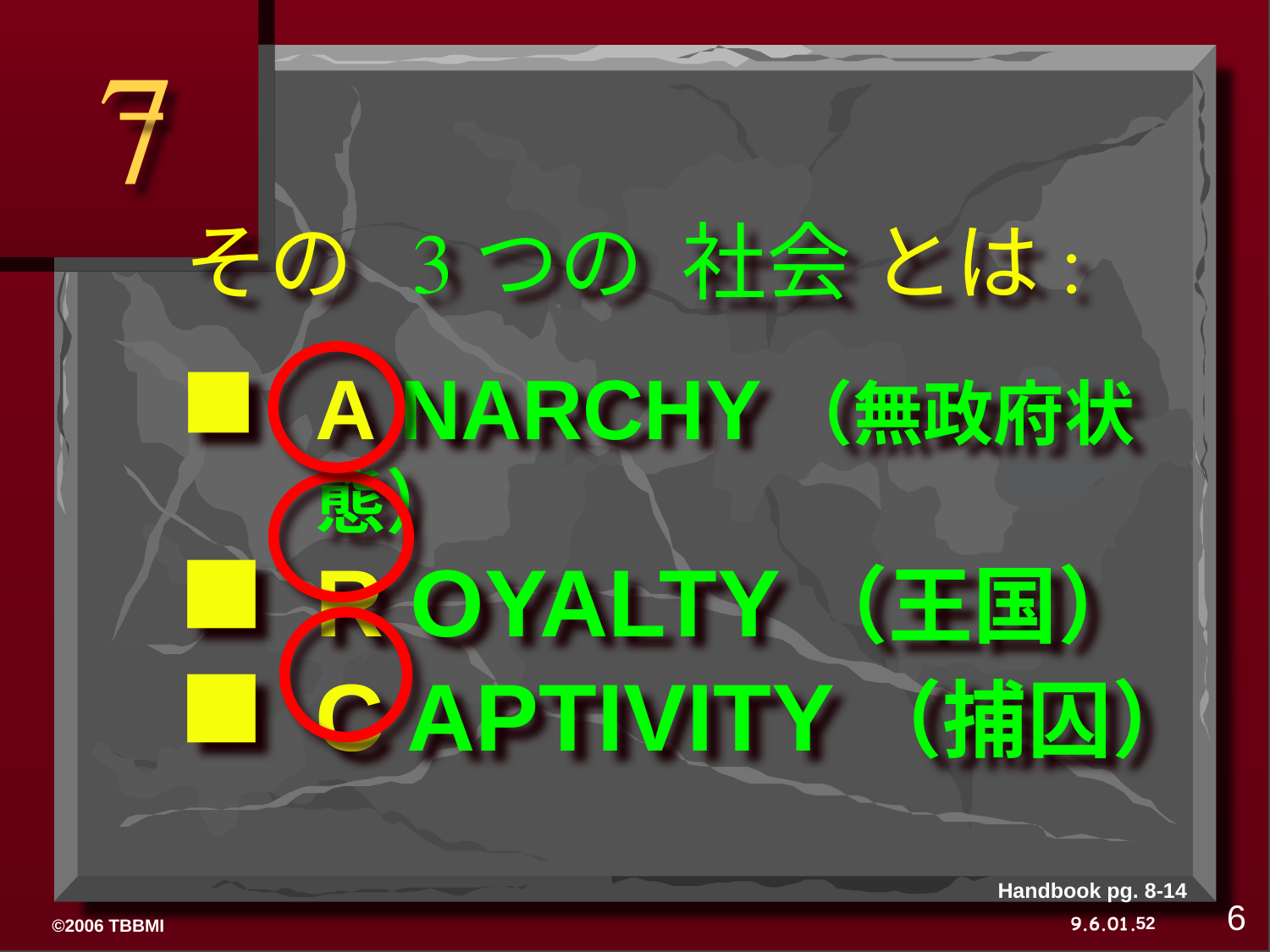

7

# その  3つの  社会 とは:

A NARCHY（無政府状態）
R OYALTY（王国）
C APTIVITY（捕囚）

Handbook pg. 8-14
6

52